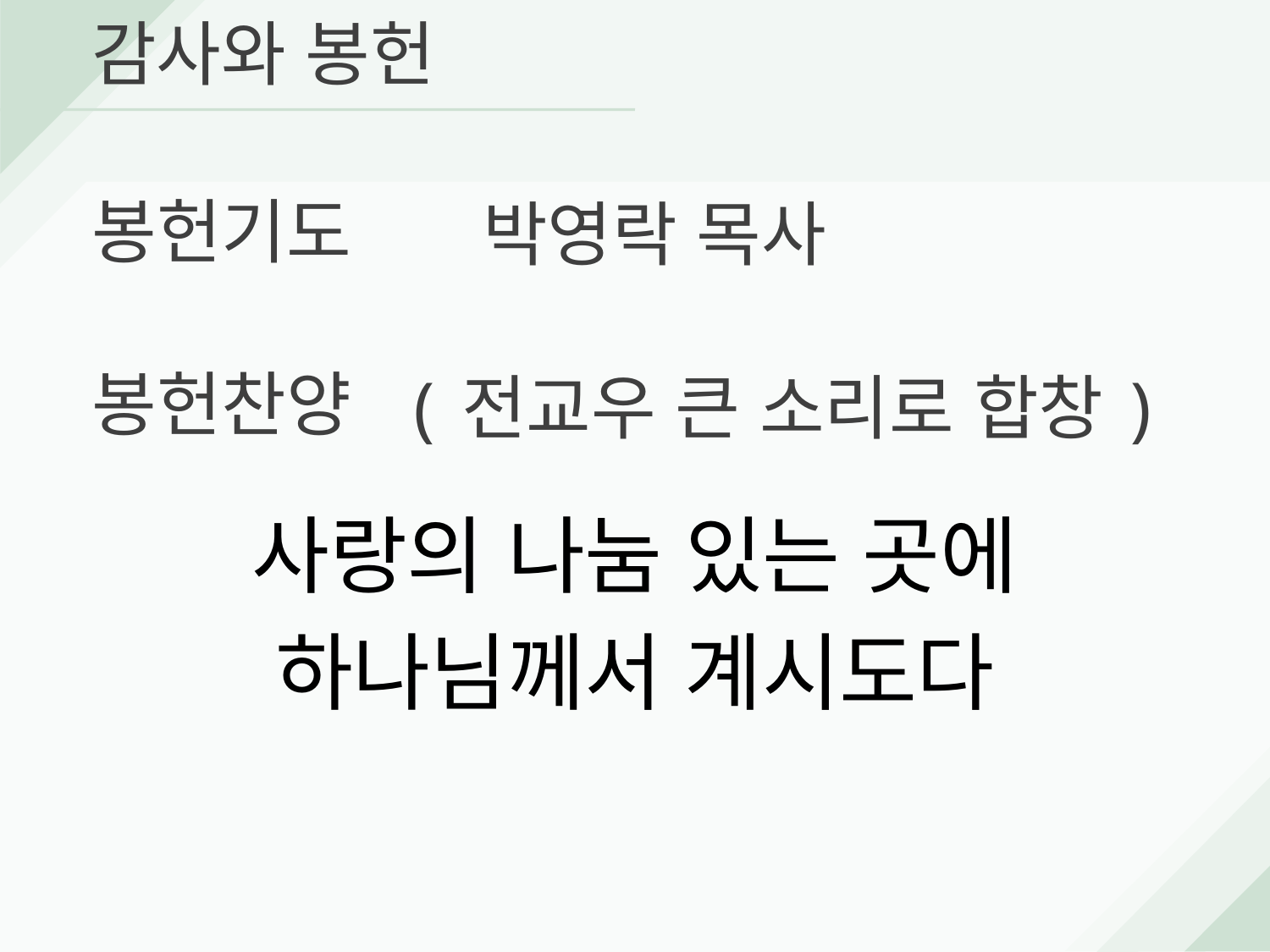

감사와 봉헌

봉헌기도

    박영락 목사
봉헌찬양
(전교우 큰 소리로 합창)
사랑의 나눔 있는 곳에
하나님께서 계시도다